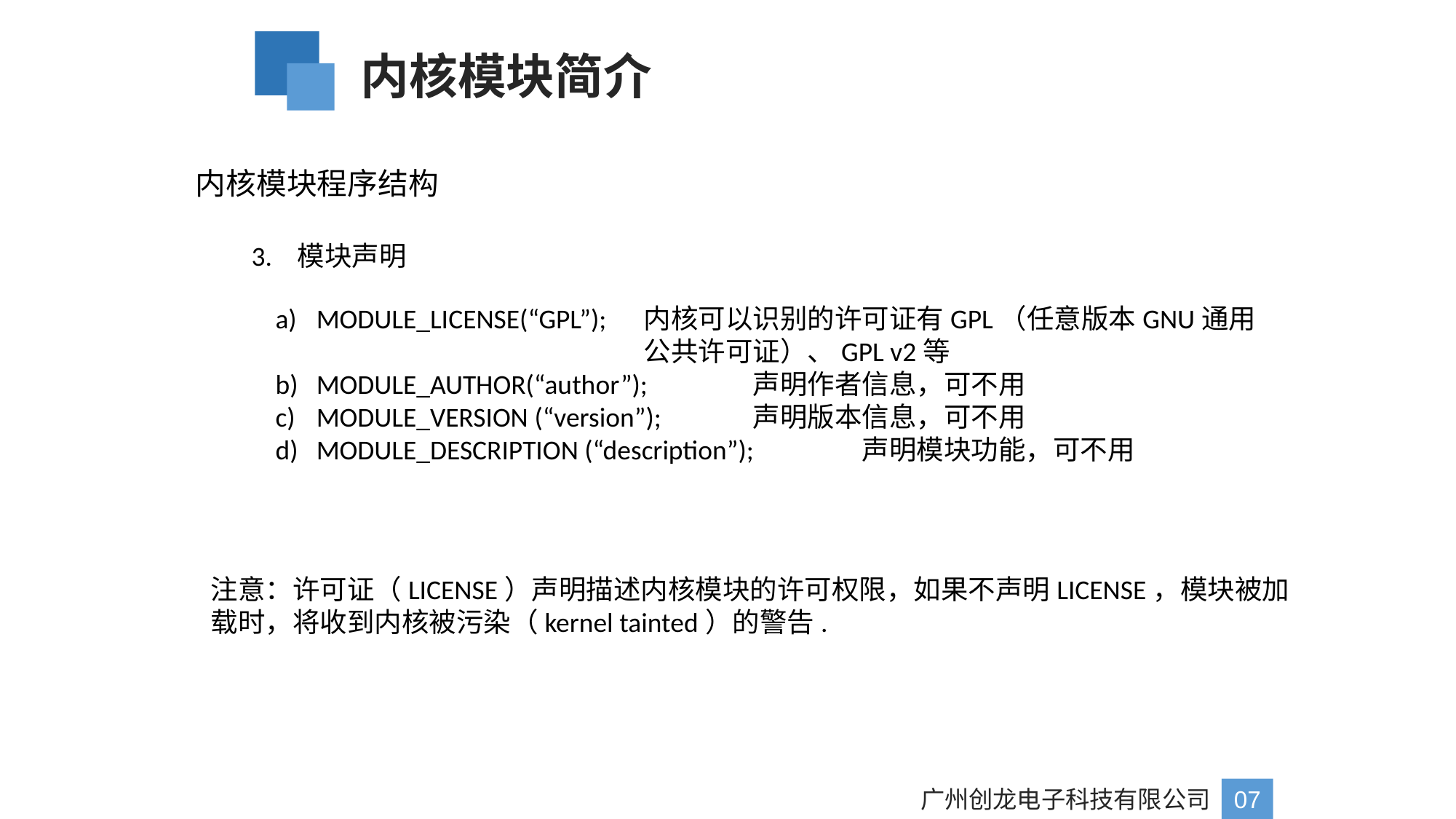

内核模块简介
内核模块程序结构
3.   模块声明
MODULE_LICENSE(“GPL”);	内核可以识别的许可证有GPL（任意版本GNU通用				公共许可证）、GPL v2等
MODULE_AUTHOR(“author”);	声明作者信息，可不用
MODULE_VERSION (“version”);	声明版本信息，可不用
MODULE_DESCRIPTION (“description”);	声明模块功能，可不用
注意：许可证（LICENSE）声明描述内核模块的许可权限，如果不声明LICENSE，模块被加载时，将收到内核被污染（kernel tainted）的警告.
广州创龙电子科技有限公司
07